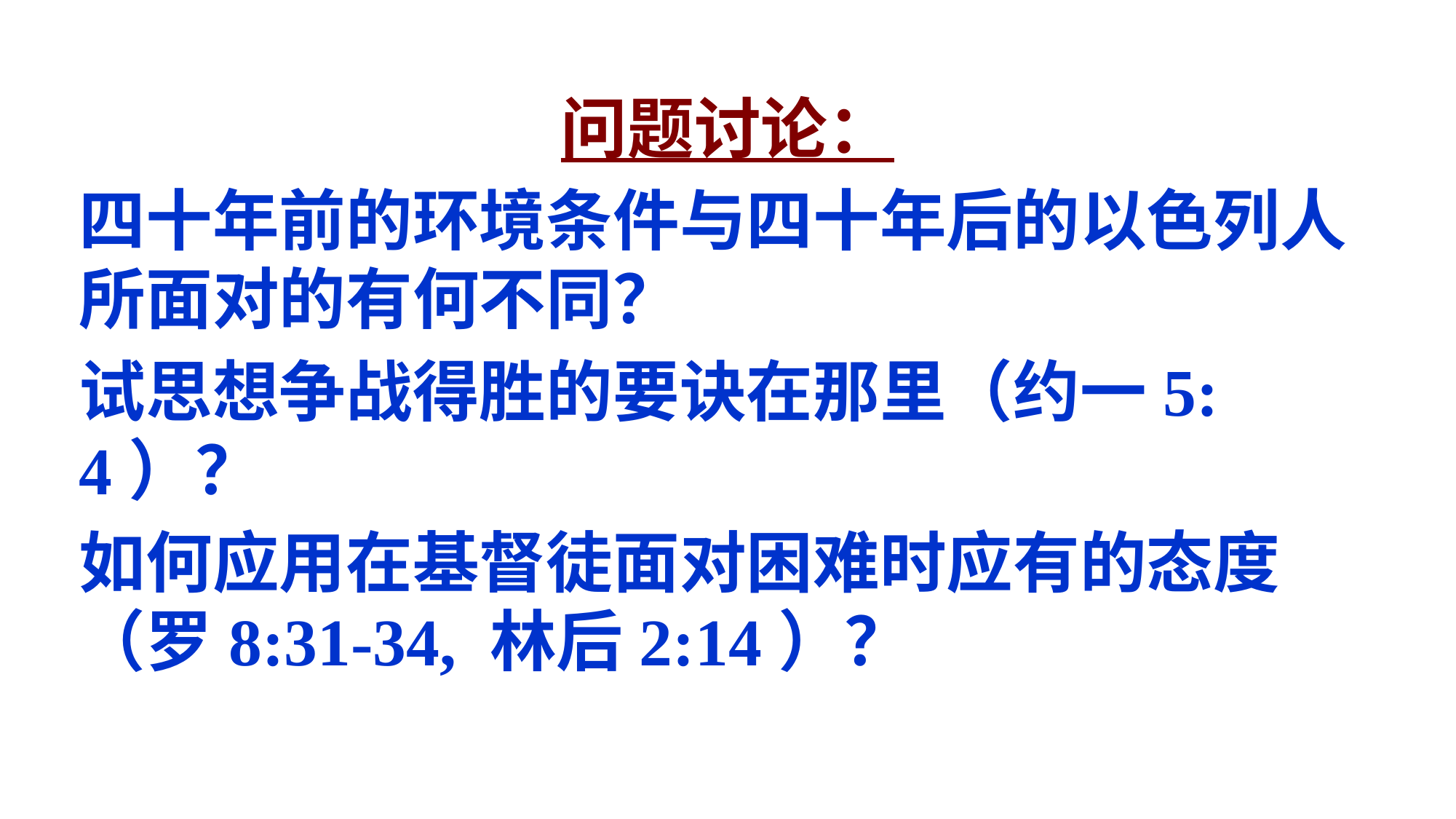

问题讨论：
四十年前的环境条件与四十年后的以色列人所面对的有何不同？
试思想争战得胜的要诀在那里（约一5:4）？
如何应用在基督徒面对困难时应有的态度（罗8:31-34, 林后2:14）？